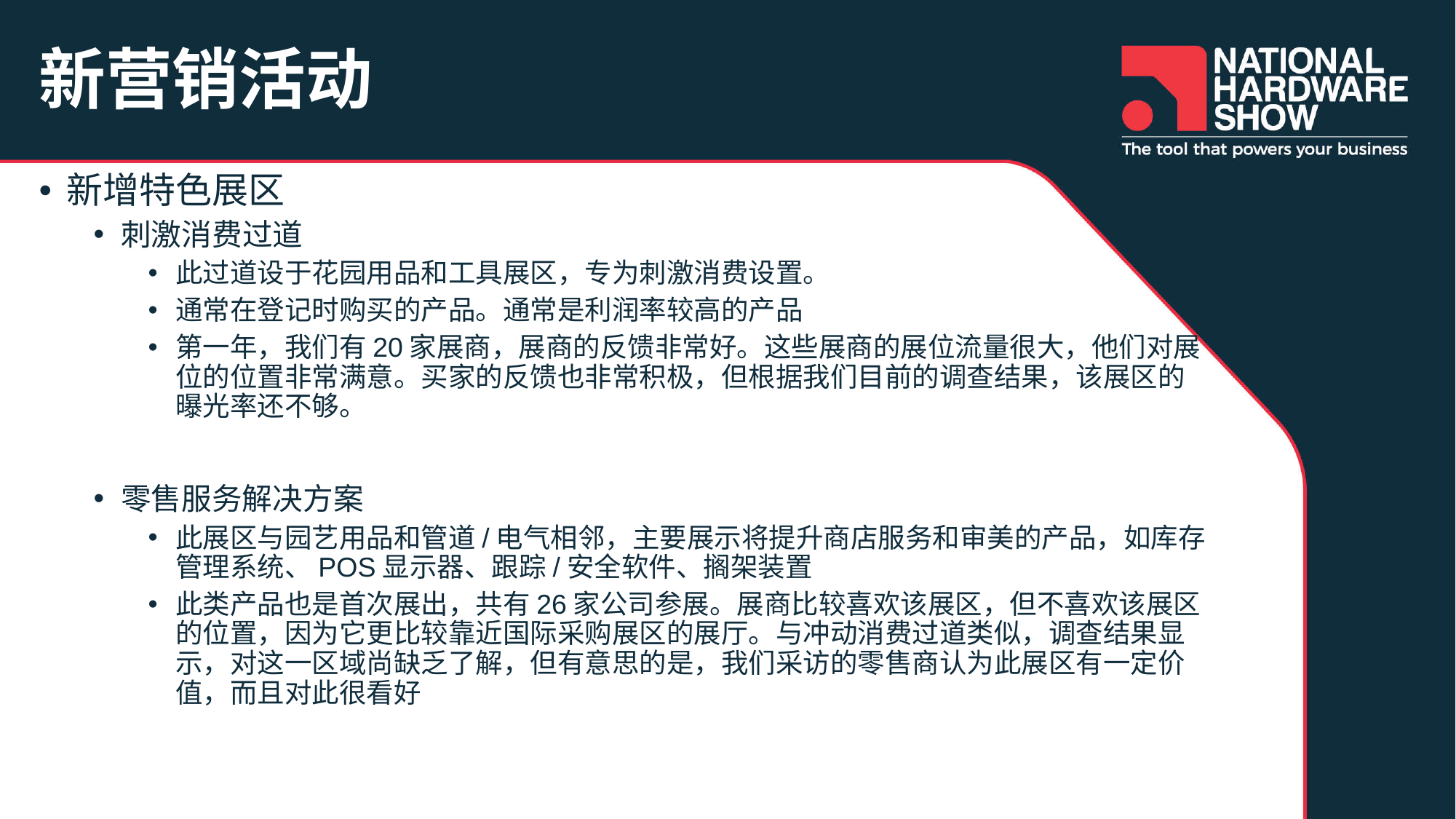

# 新营销活动
新增特色展区
刺激消费过道
此过道设于花园用品和工具展区，专为刺激消费设置。
通常在登记时购买的产品。通常是利润率较高的产品
第一年，我们有20家展商，展商的反馈非常好。这些展商的展位流量很大，他们对展位的位置非常满意。买家的反馈也非常积极，但根据我们目前的调查结果，该展区的曝光率还不够。

零售服务解决方案
此展区与园艺用品和管道/电气相邻，主要展示将提升商店服务和审美的产品，如库存管理系统、POS显示器、跟踪/安全软件、搁架装置
此类产品也是首次展出，共有26家公司参展。展商比较喜欢该展区，但不喜欢该展区的位置，因为它更比较靠近国际采购展区的展厅。与冲动消费过道类似，调查结果显示，对这一区域尚缺乏了解，但有意思的是，我们采访的零售商认为此展区有一定价值，而且对此很看好